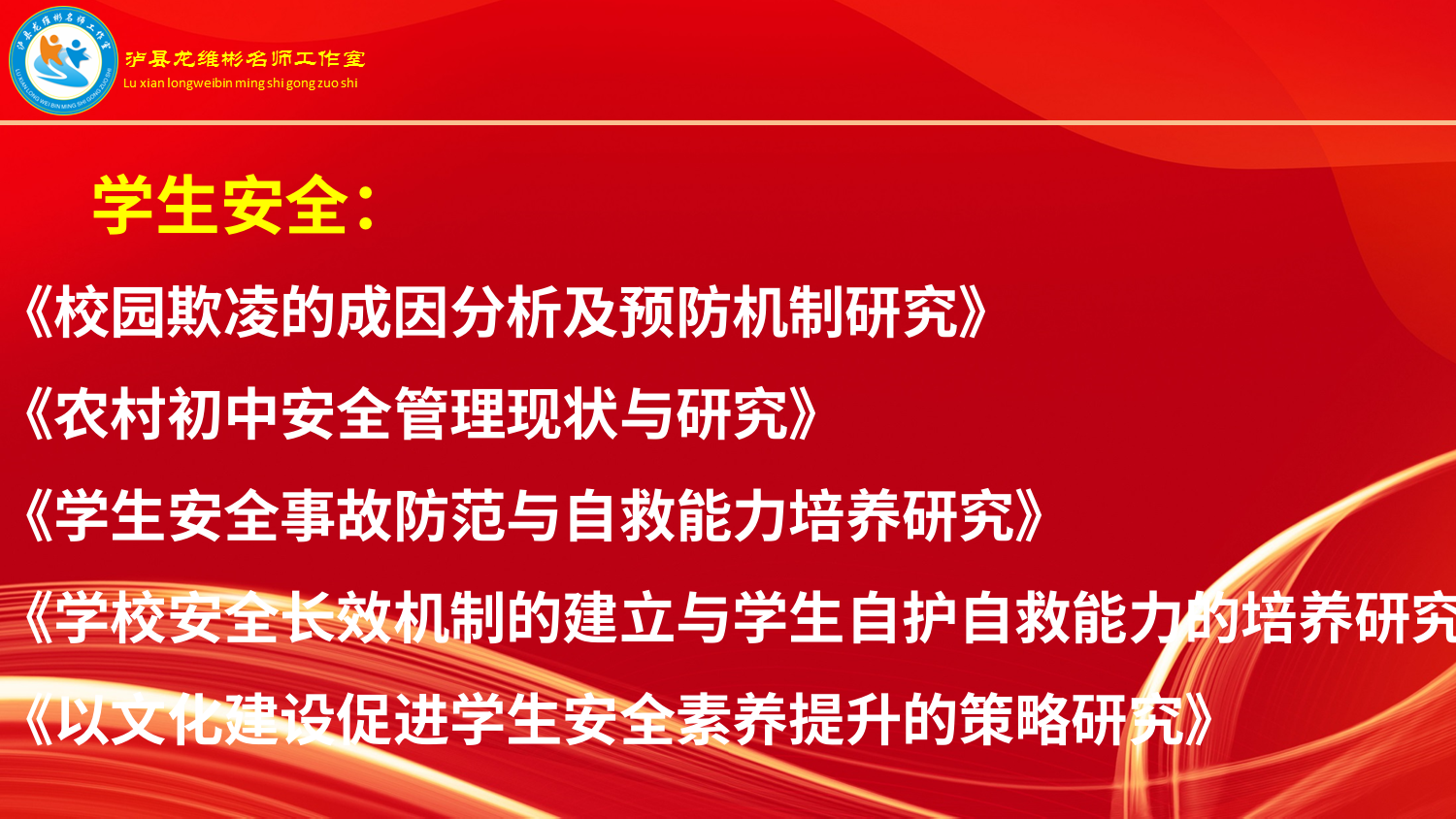

学生安全：
《校园欺凌的成因分析及预防机制研究》
《农村初中安全管理现状与研究》
《学生安全事故防范与自救能力培养研究》
《学校安全长效机制的建立与学生自护自救能力的培养研究》
《以文化建设促进学生安全素养提升的策略研究》